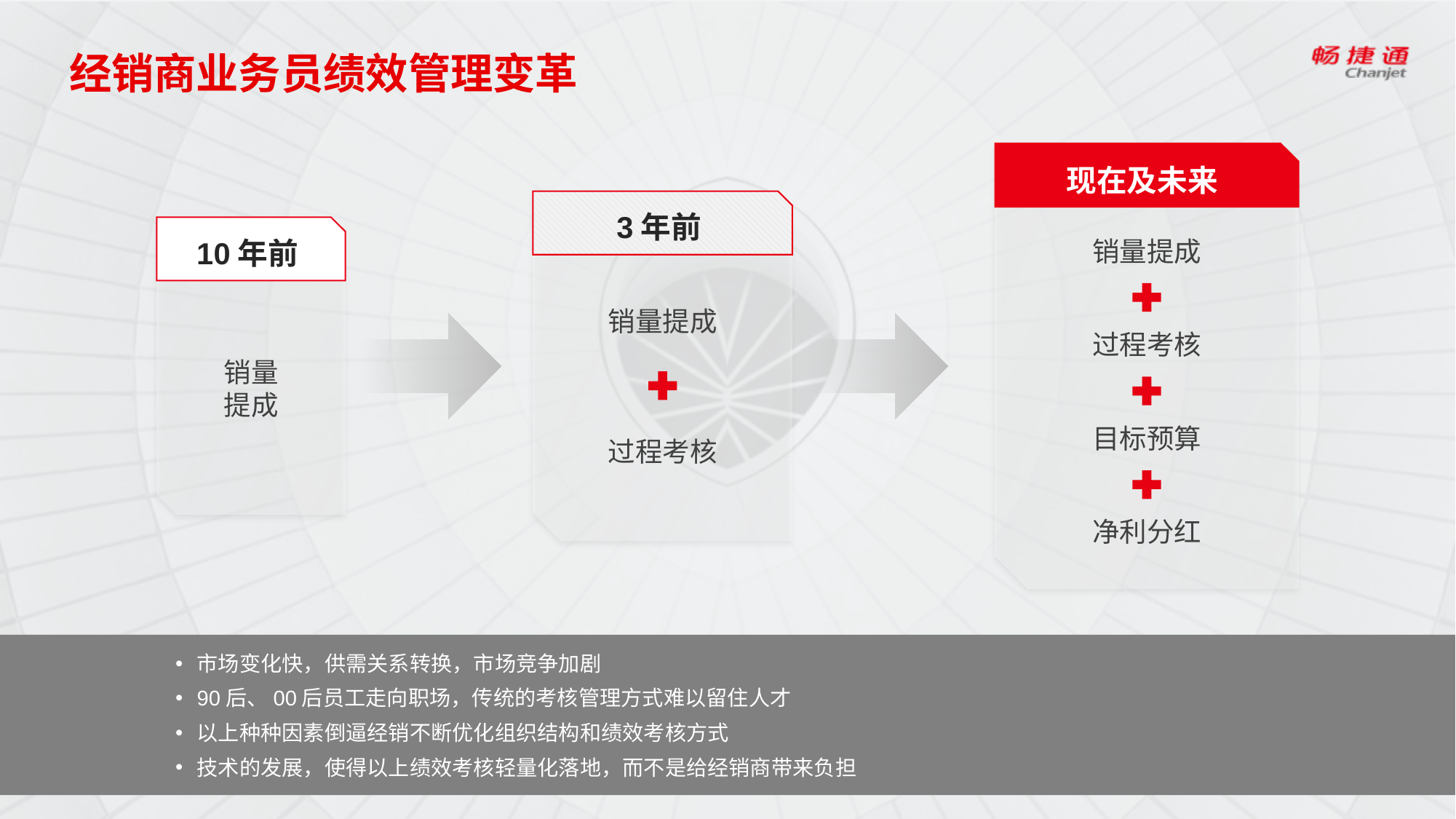

销量
提成
# 经销商业务员绩效管理变革

现在及未来
销量提成

过程考核

目标预算

净利分红

3年前
销量提成

过程考核
10年前

销量
提成

市场变化快，供需关系转换，市场竞争加剧
90后、00后员工走向职场，传统的考核管理方式难以留住人才
以上种种因素倒逼经销不断优化组织结构和绩效考核方式
技术的发展，使得以上绩效考核轻量化落地，而不是给经销商带来负担